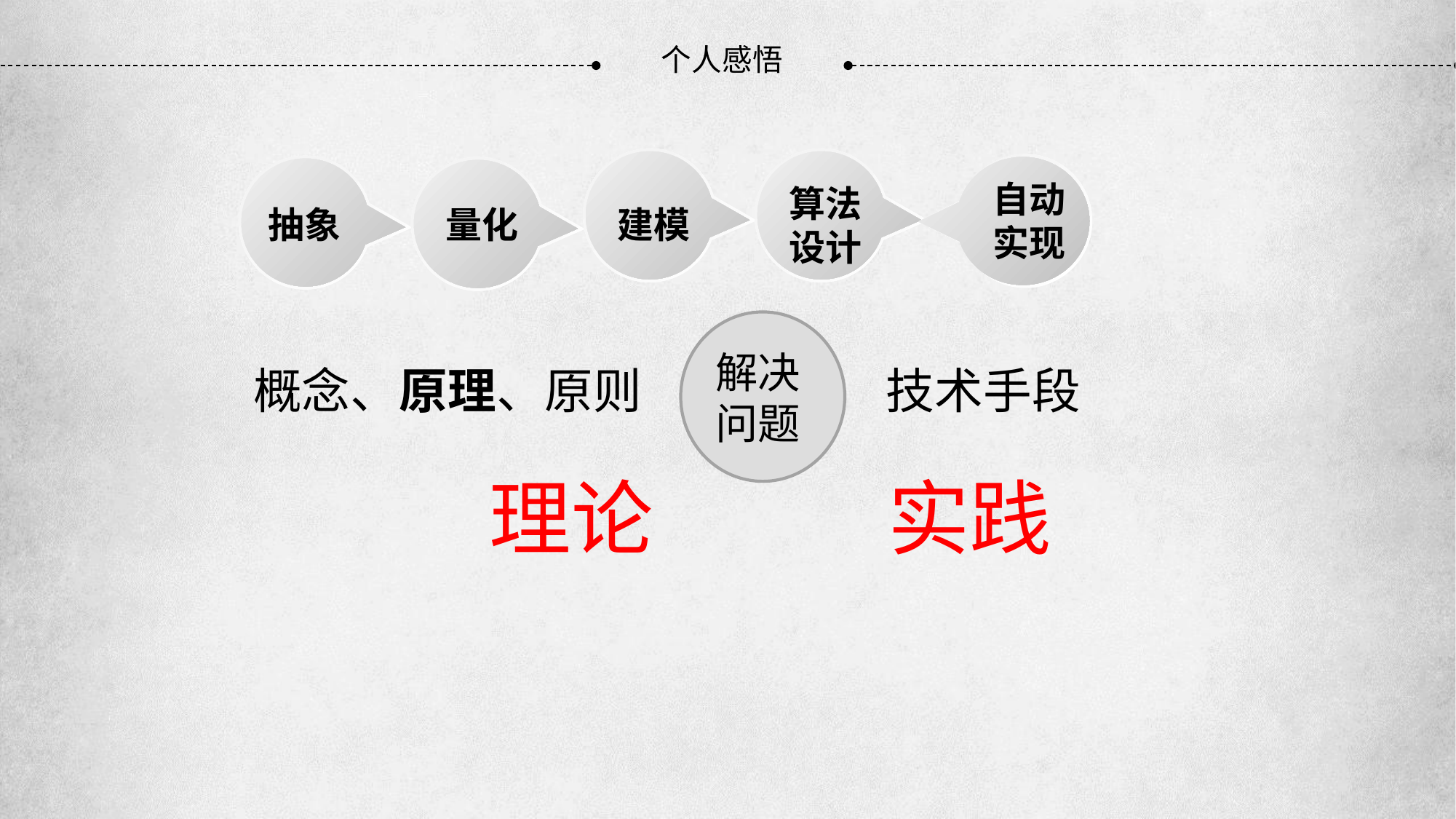

个人感悟

建模

算法设计

自动实现

抽象

量化
解决问题
技术手段
概念、原理、原则
理论
实践